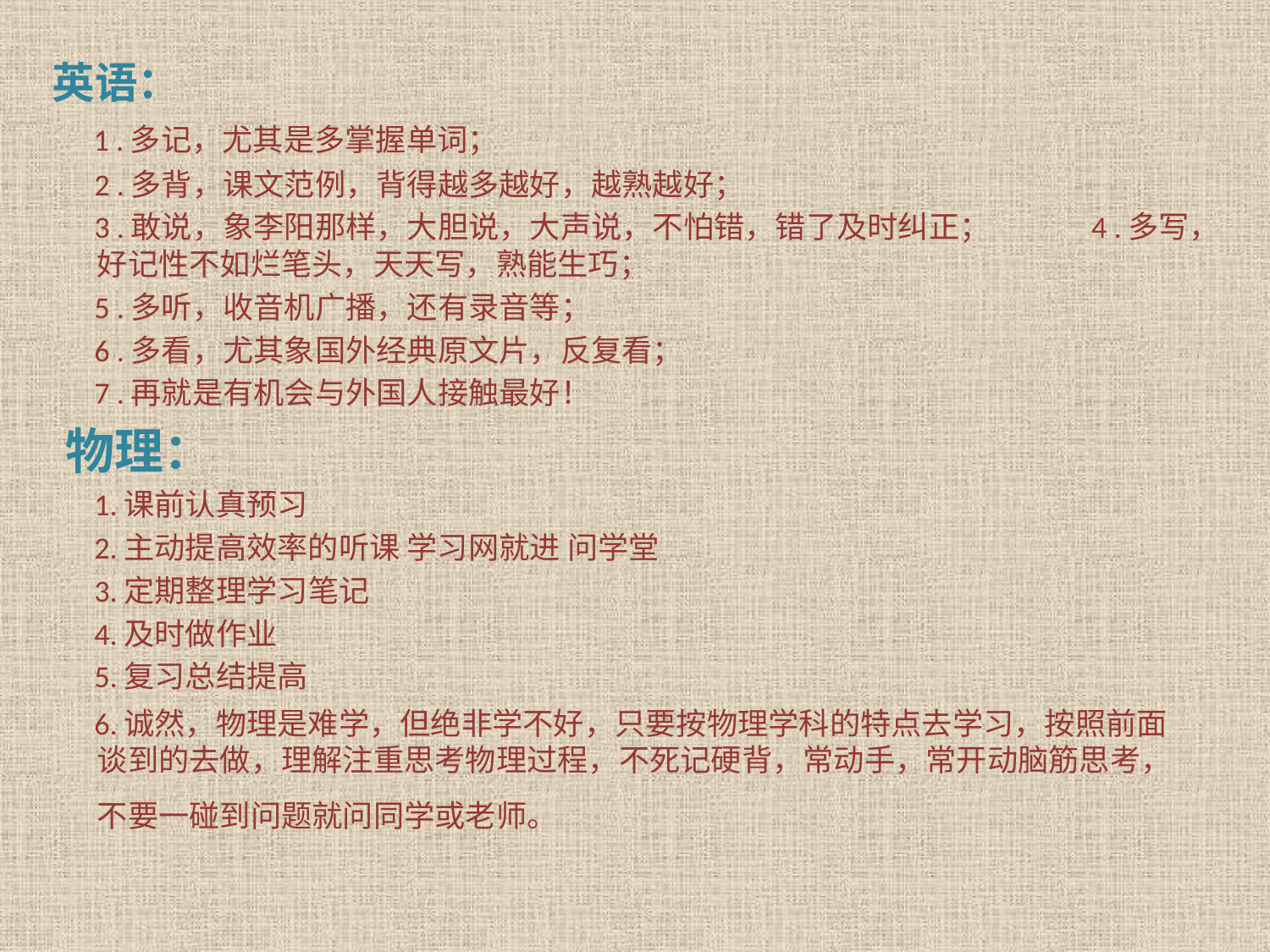

英语：
     1 .多记，尤其是多掌握单词；
      2 .多背，课文范例，背得越多越好，越熟越好；
      3 .敢说，象李阳那样，大胆说，大声说，不怕错，错了及时纠正；              4 .多写，好记性不如烂笔头，天天写，熟能生巧；
      5 .多听，收音机广播，还有录音等；
      6 .多看，尤其象国外经典原文片，反复看；
      7 .再就是有机会与外国人接触最好！
 物理：
      1.课前认真预习
      2.主动提高效率的听课 学习网就进 问学堂
      3.定期整理学习笔记
      4.及时做作业
      5.复习总结提高
      6.诚然，物理是难学，但绝非学不好，只要按物理学科的特点去学习，按照前面谈到的去做，理解注重思考物理过程，不死记硬背，常动手，常开动脑筋思考，不要一碰到问题就问同学或老师。